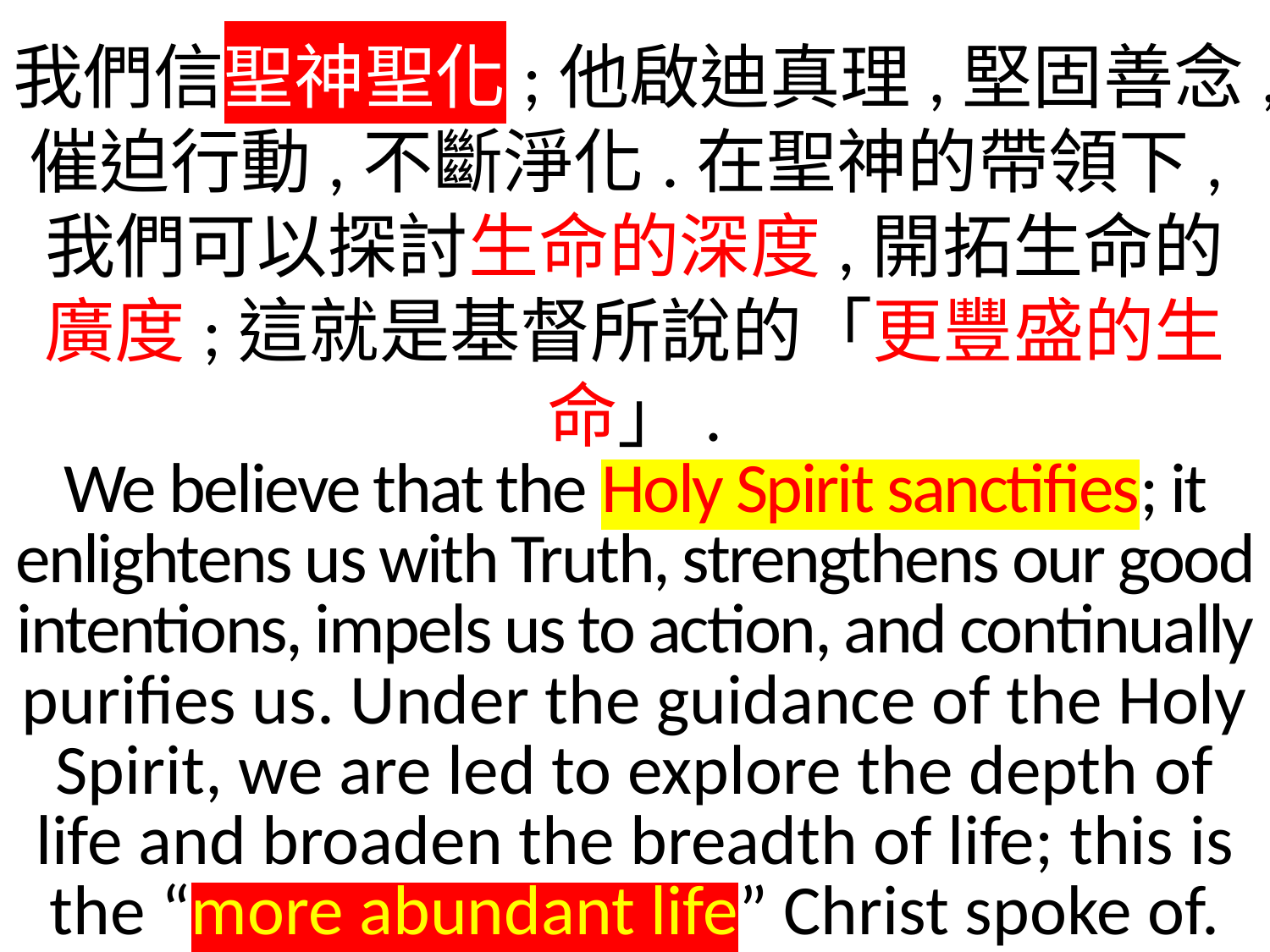

我們信聖神聖化;他啟迪真理,堅固善念,催迫行動,不斷淨化.在聖神的帶領下,我們可以探討生命的深度,開拓生命的廣度;這就是基督所說的「更豐盛的生命」.
We believe that the Holy Spirit sanctifies; it enlightens us with Truth, strengthens our good intentions, impels us to action, and continually purifies us. Under the guidance of the Holy Spirit, we are led to explore the depth of life and broaden the breadth of life; this is the “more abundant life” Christ spoke of.